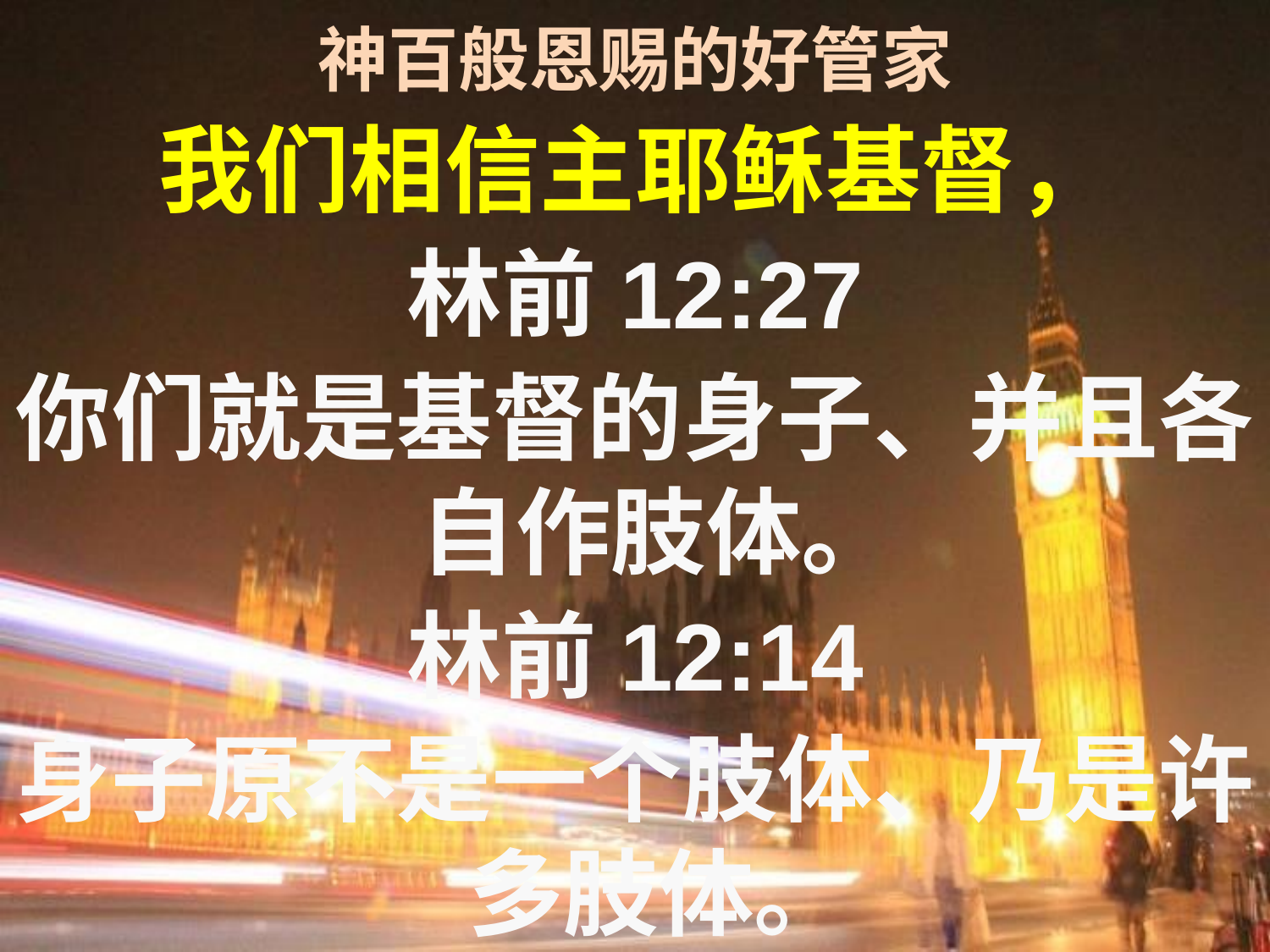

神百般恩赐的好管家
我们相信主耶稣基督，
林前12:27
你们就是基督的身子、并且各自作肢体。
林前12:14
身子原不是一个肢体、乃是许多肢体。